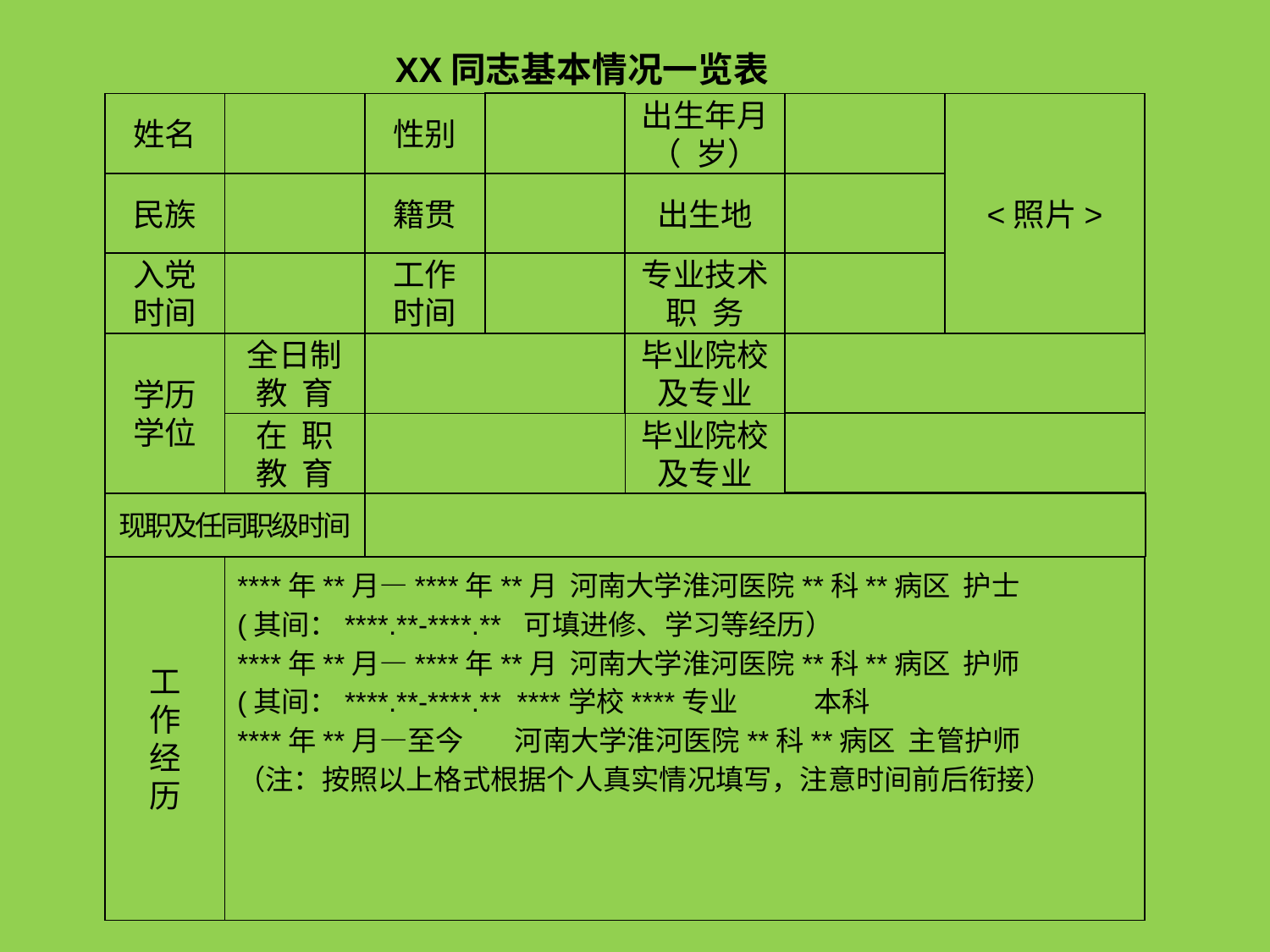

XX同志基本情况一览表

姓名

性别
出生年月
（  岁）

<照片>
民族

籍贯

出生地

入党时间

工作时间

专业技术职  务

学历学位
全日制教  育

毕业院校及专业

在  职
教  育
毕业院校及专业
现职及任同职级时间

工
作
经
历
****年**月—****年**月  河南大学淮河医院**科**病区  护士
(其间：****.**-****.**  可填进修、学习等经历）
****年**月—****年**月  河南大学淮河医院**科**病区  护师
(其间：****.**-****.**  ****学校****专业            本科
****年**月—至今        河南大学淮河医院**科**病区  主管护师
（注：按照以上格式根据个人真实情况填写，注意时间前后衔接）